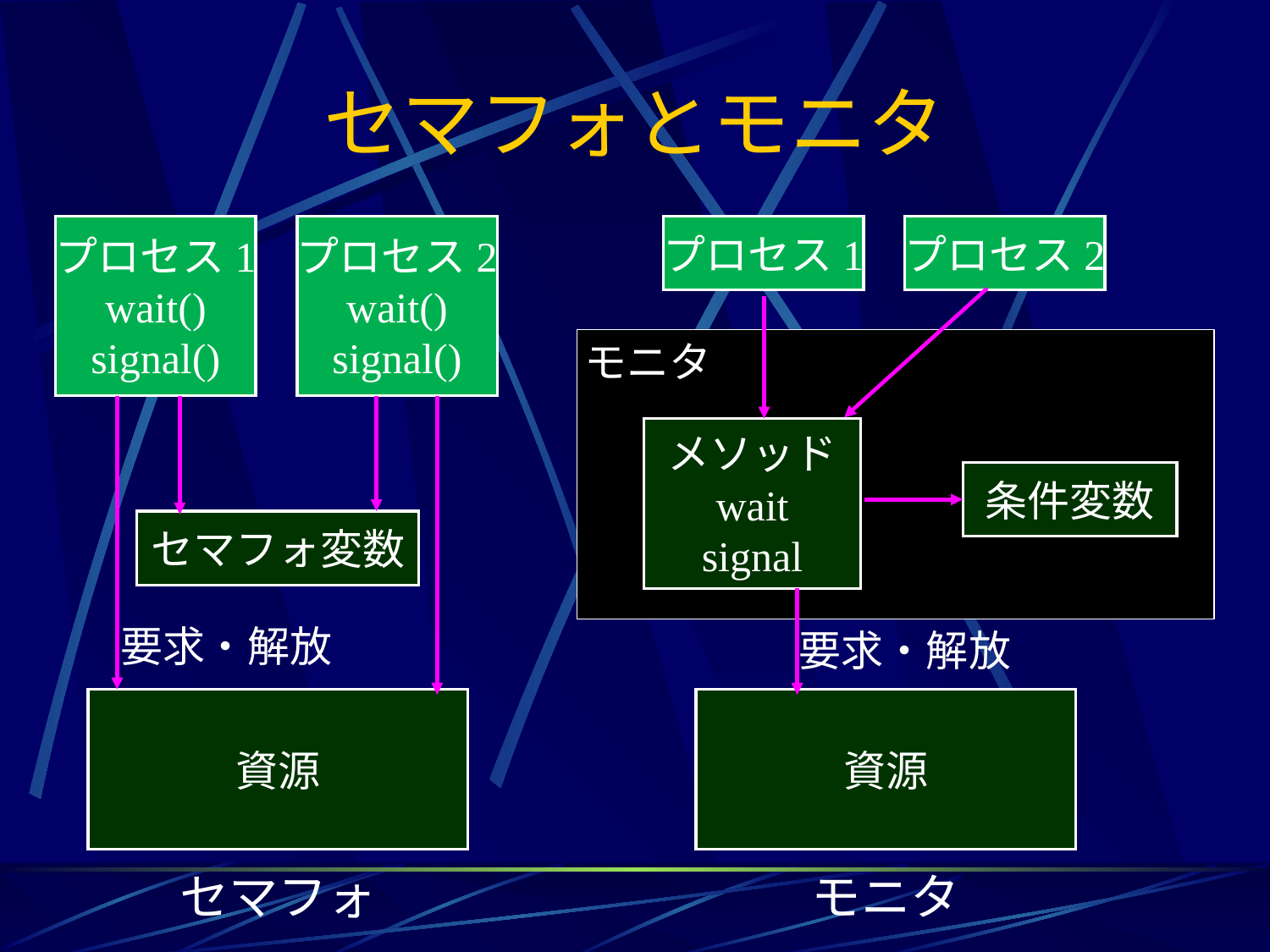

# セマフォとモニタ
プロセス1
wait()
signal()
プロセス2
wait()
signal()
プロセス1
プロセス2

モニタ
要求・解放
メソッド
wait
signal
条件変数
セマフォ変数
要求・解放
資源
資源
セマフォ
モニタ